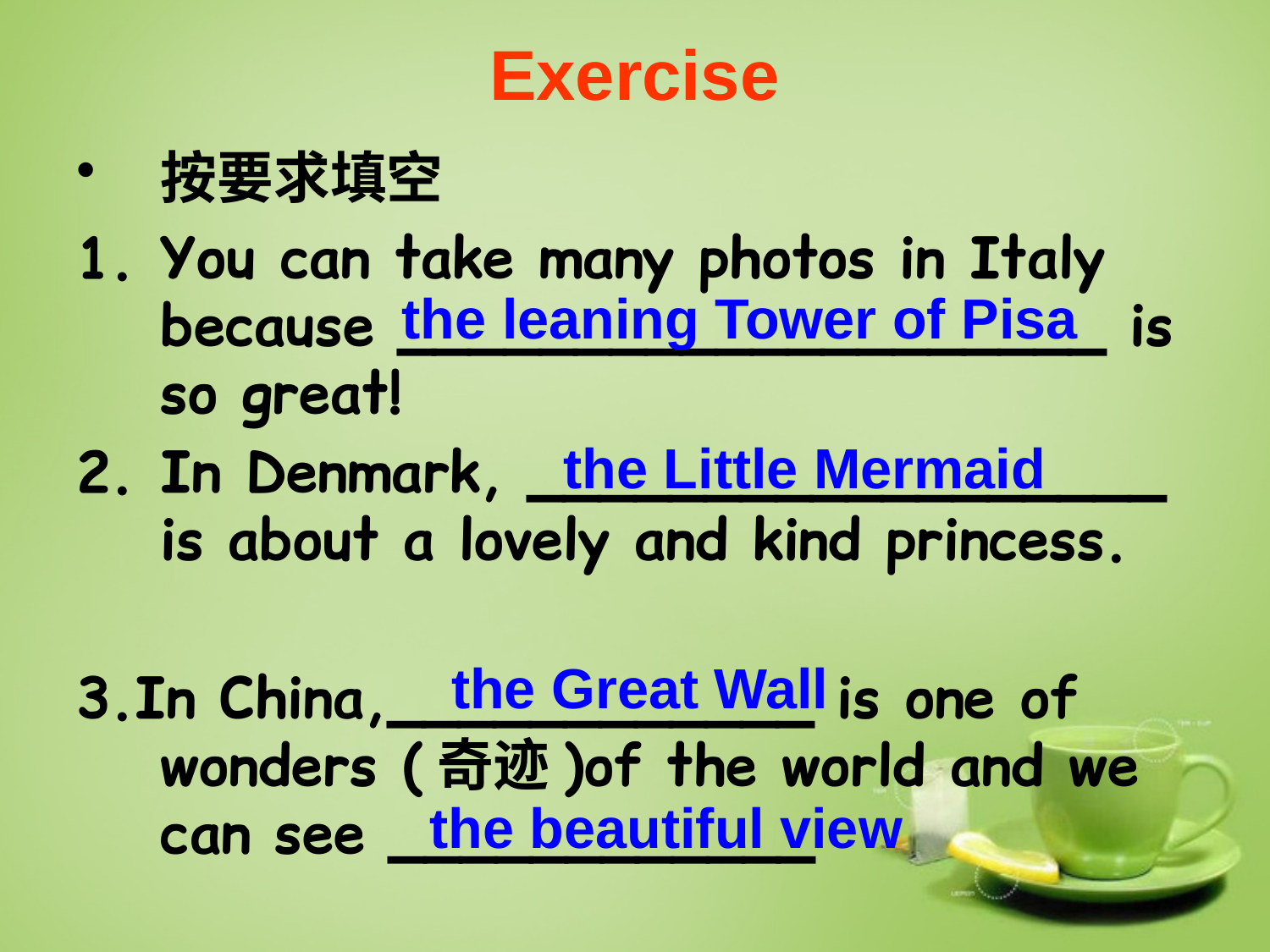

Exercise
按要求填空
You can take many photos in Italy because ____________________ is so great!
In Denmark, __________________ is about a lovely and kind princess.

3.In China,____________ is one of wonders (奇迹)of the world and we can see ____________
the leaning Tower of Pisa
the Little Mermaid
the Great Wall
the beautiful view